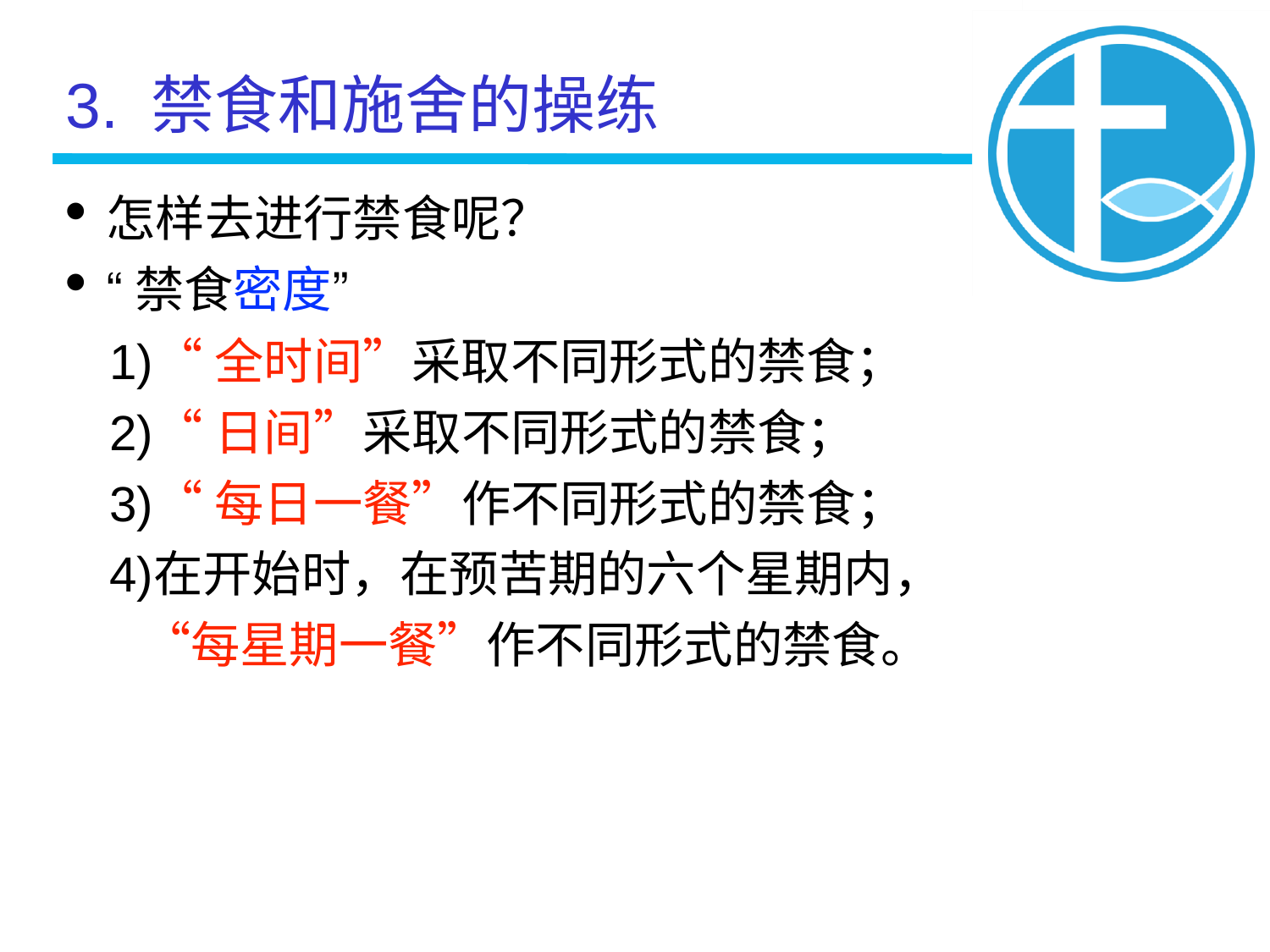

3. 禁食和施舍的操练
怎样去进行禁食呢？
“禁食密度”
“全时间”采取不同形式的禁食；
“日间”采取不同形式的禁食；
“每日一餐”作不同形式的禁食；
在开始时，在预苦期的六个星期内，“每星期一餐”作不同形式的禁食。